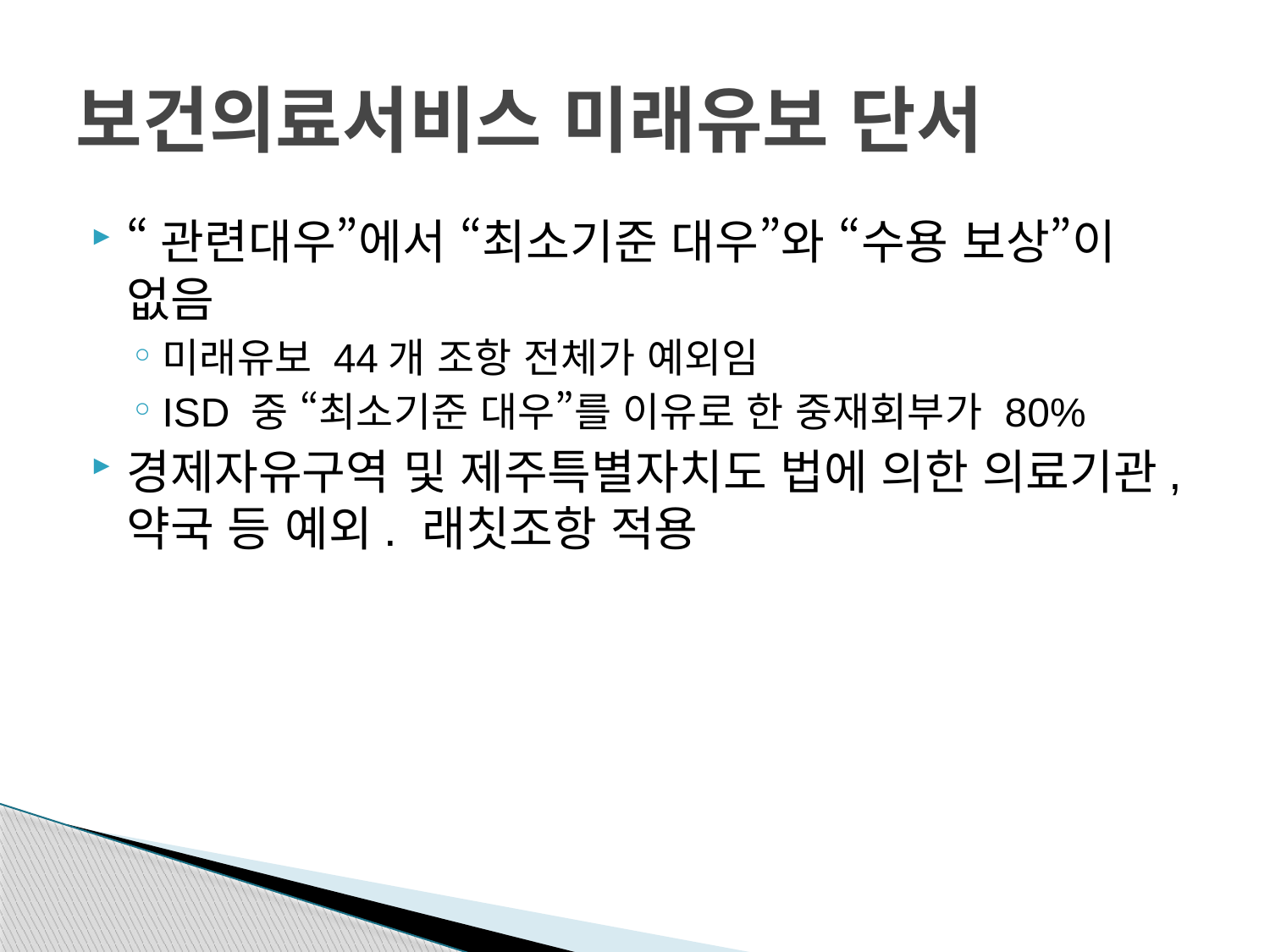

# 보건의료서비스 미래유보 단서
“관련대우”에서 “최소기준 대우”와 “수용 보상”이 없음
미래유보 44개 조항 전체가 예외임
ISD 중 “최소기준 대우”를 이유로 한 중재회부가 80%
경제자유구역 및 제주특별자치도 법에 의한 의료기관, 약국 등 예외. 래칫조항 적용